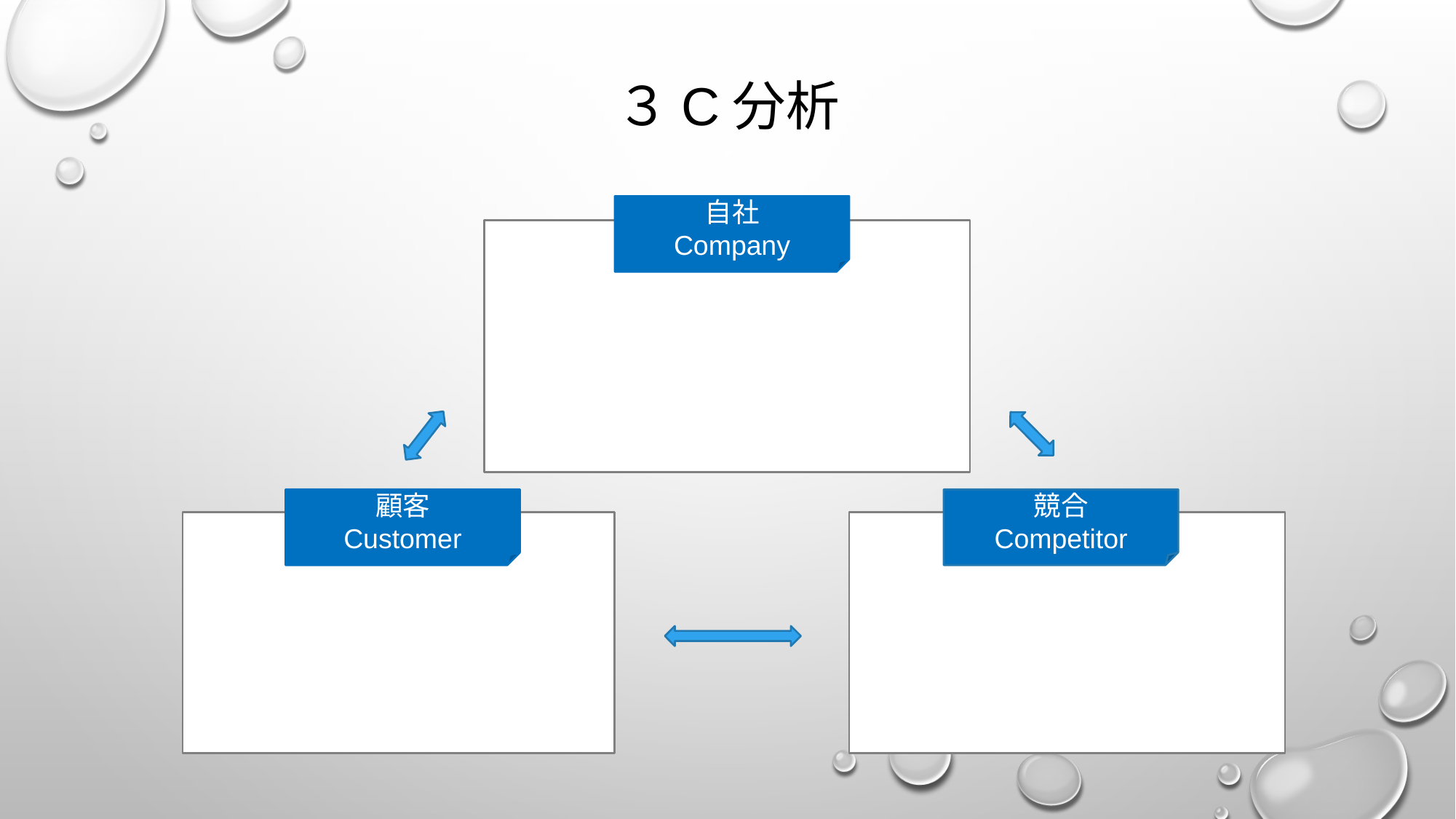

# ３C分析
自社
Company

顧客
Customer
競合
Competitor